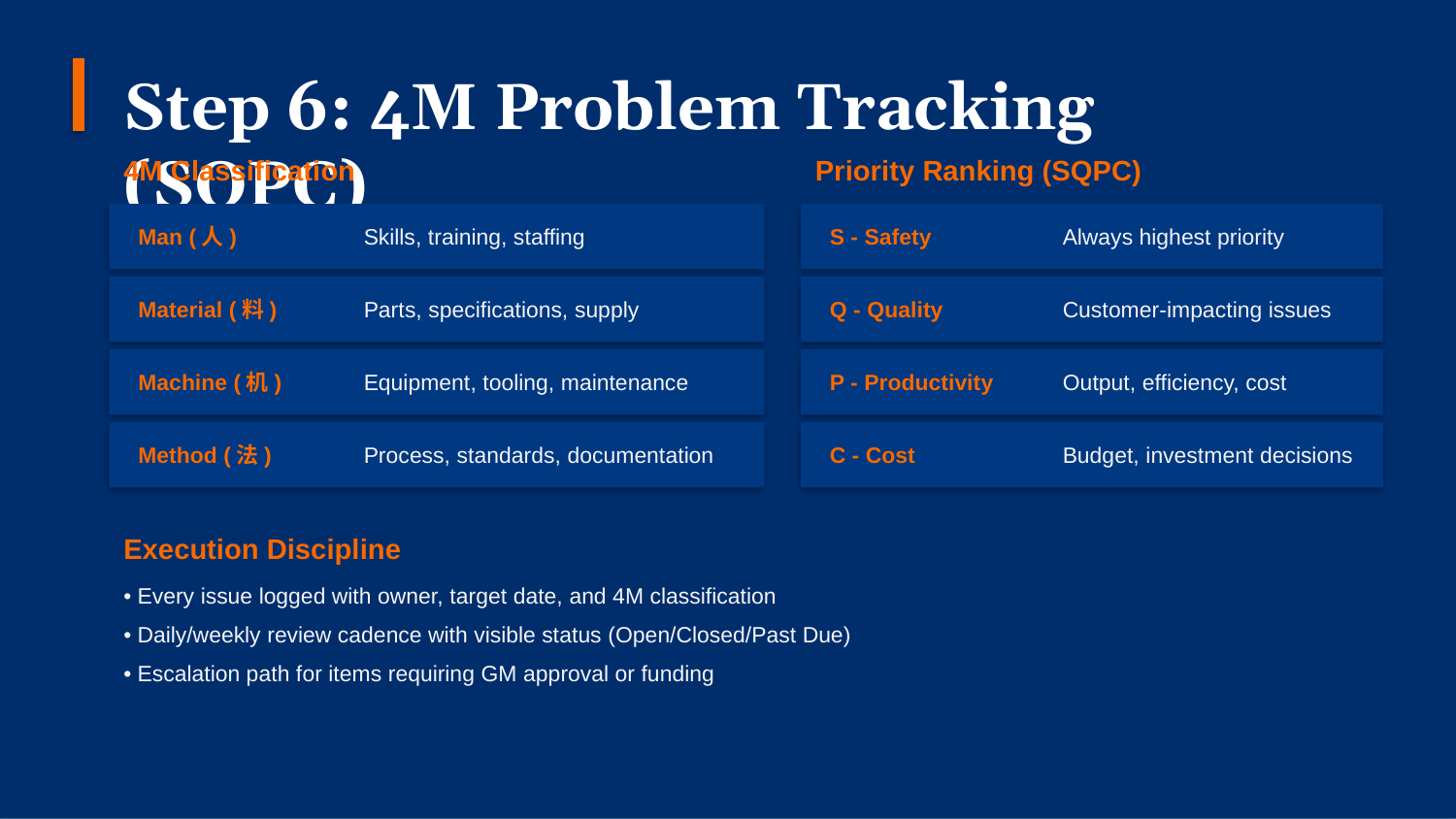

Step 6: 4M Problem Tracking (SQPC)
4M Classification
Priority Ranking (SQPC)

Man (人)
Skills, training, staffing
S - Safety
Always highest priority

Material (料)
Parts, specifications, supply
Q - Quality
Customer-impacting issues

Machine (机)
Equipment, tooling, maintenance
P - Productivity
Output, efficiency, cost

Method (法)
Process, standards, documentation
C - Cost
Budget, investment decisions
Execution Discipline
• Every issue logged with owner, target date, and 4M classification
• Daily/weekly review cadence with visible status (Open/Closed/Past Due)
• Escalation path for items requiring GM approval or funding